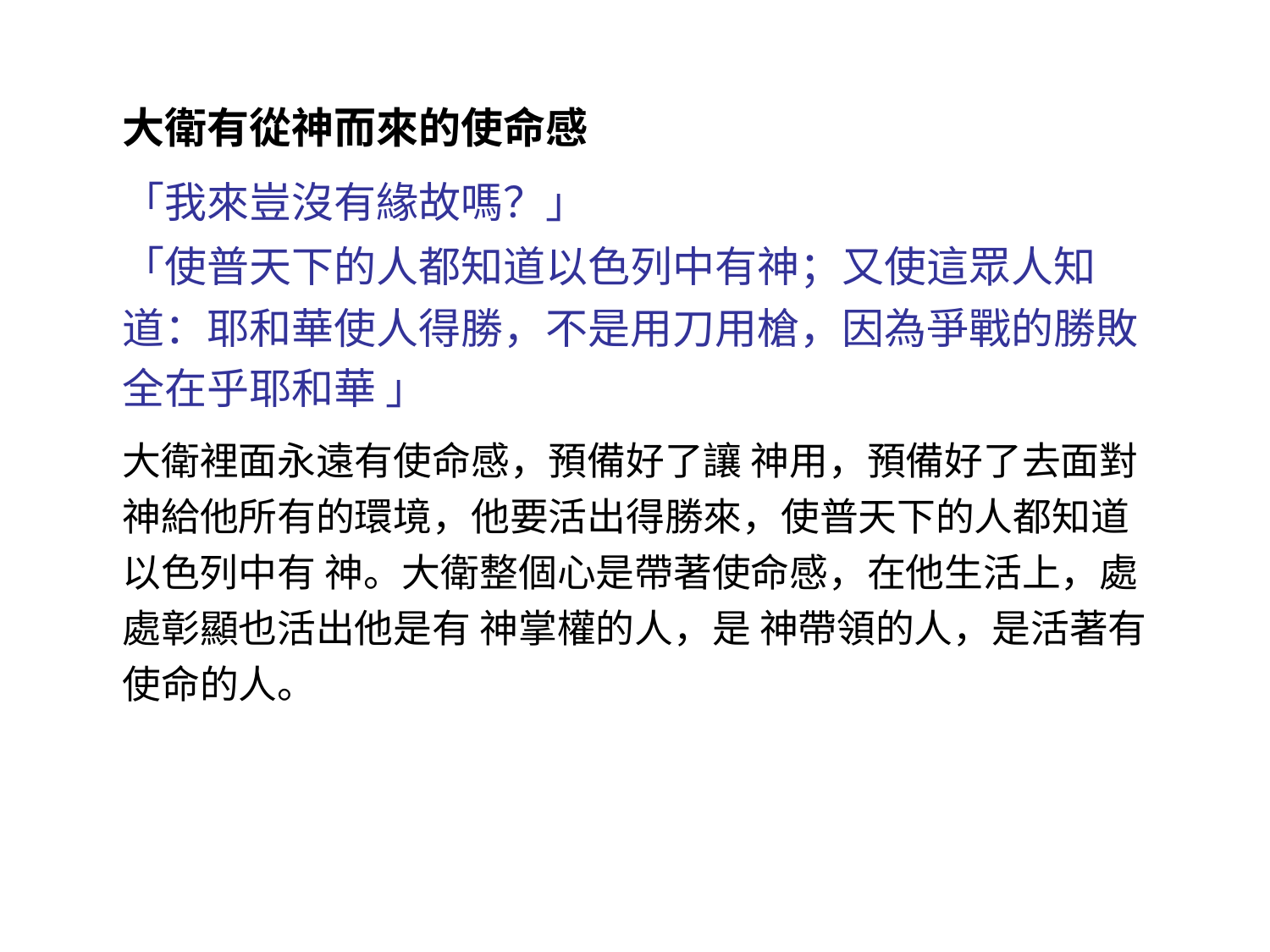

大衛有從神而來的使命感
「我來豈沒有緣故嗎？」
「使普天下的人都知道以色列中有神；又使這眾人知道：耶和華使人得勝，不是用刀用槍，因為爭戰的勝敗全在乎耶和華 」
大衛裡面永遠有使命感，預備好了讓 神用，預備好了去面對 神給他所有的環境，他要活出得勝來，使普天下的人都知道以色列中有 神。大衛整個心是帶著使命感，在他生活上，處處彰顯也活出他是有 神掌權的人，是 神帶領的人，是活著有使命的人。